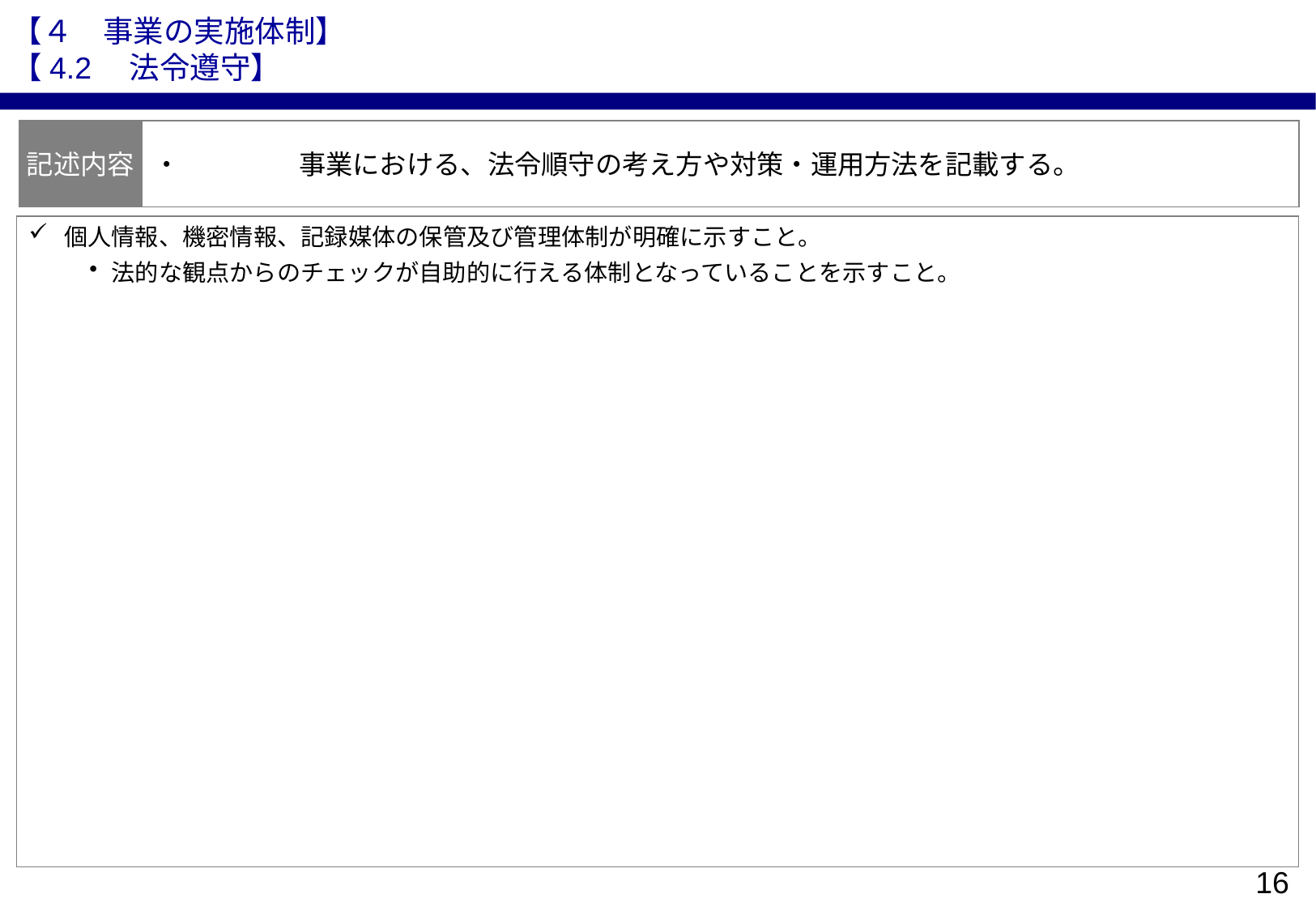

【４　事業の実施体制】
【4.2　法令遵守】
記述内容
・	事業における、法令順守の考え方や対策・運用方法を記載する。
個人情報、機密情報、記録媒体の保管及び管理体制が明確に示すこと。
法的な観点からのチェックが自助的に行える体制となっていることを示すこと。